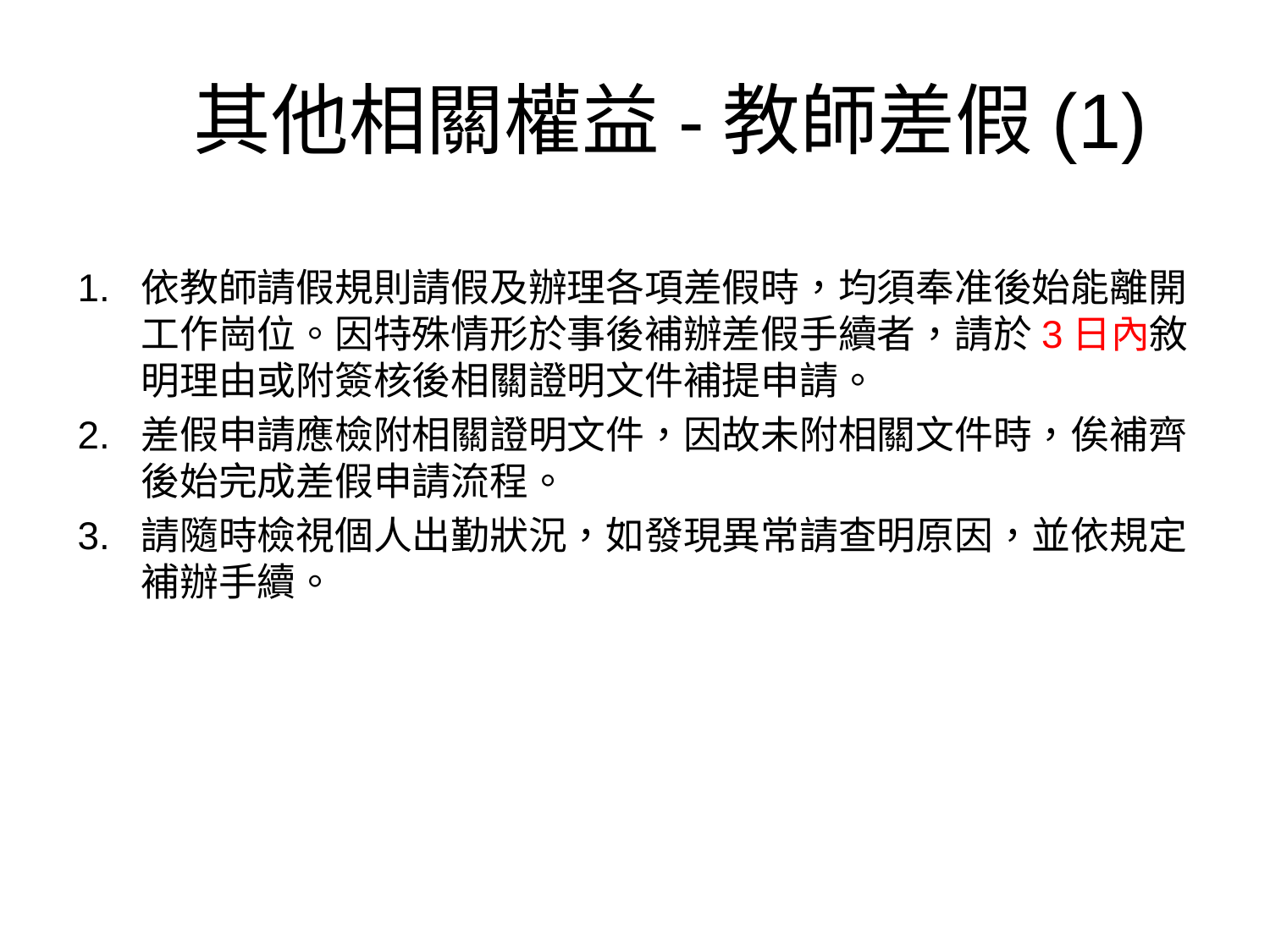

# 其他相關權益-教師差假(1)
依教師請假規則請假及辦理各項差假時，均須奉准後始能離開工作崗位。因特殊情形於事後補辦差假手續者，請於3日內敘明理由或附簽核後相關證明文件補提申請。
差假申請應檢附相關證明文件，因故未附相關文件時，俟補齊後始完成差假申請流程。
請隨時檢視個人出勤狀況，如發現異常請查明原因，並依規定補辦手續。